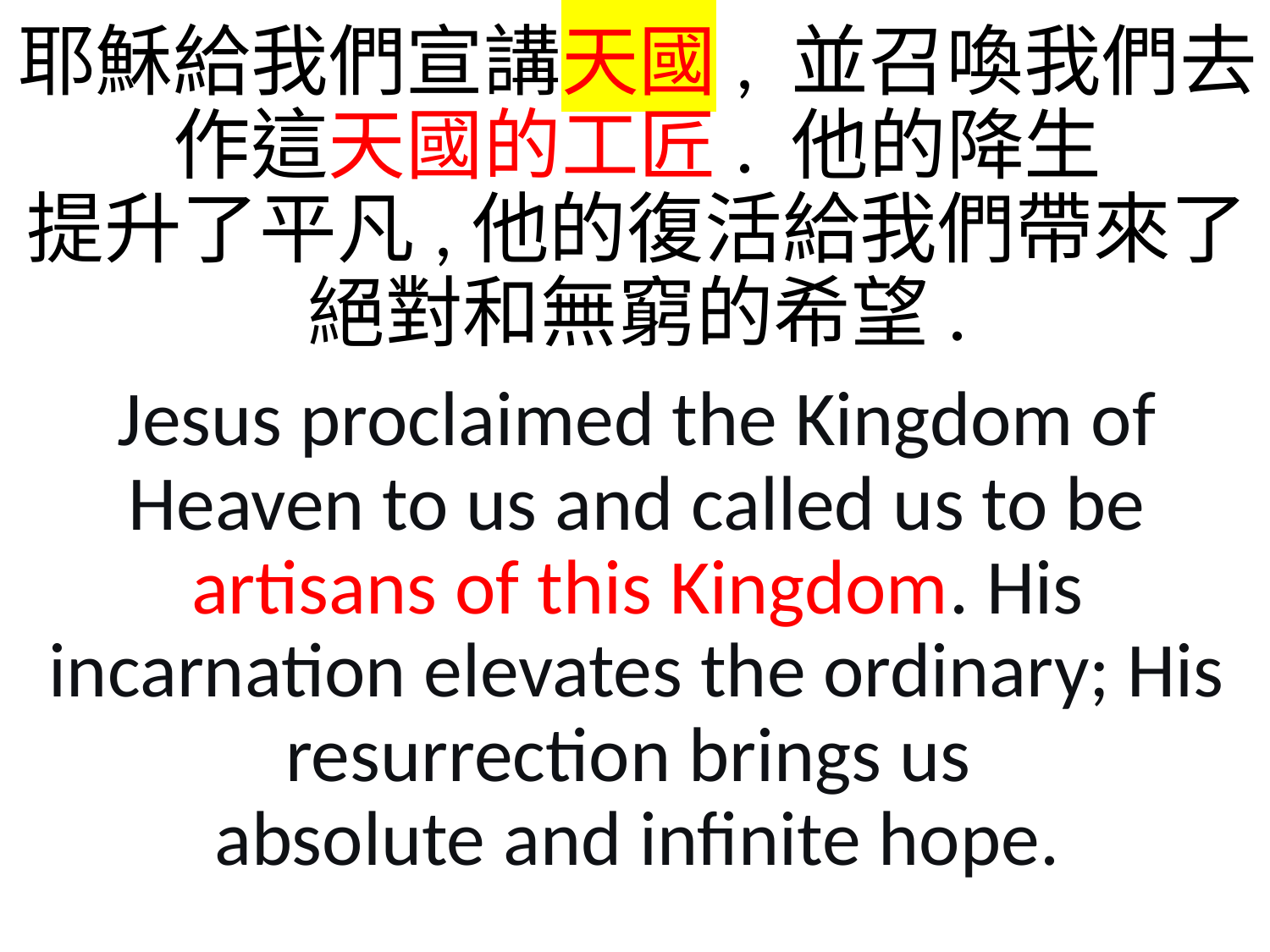

耶穌給我們宣講天國, 並召喚我們去作這天國的工匠. 他的降生
提升了平凡,他的復活給我們帶來了
絕對和無窮的希望.
Jesus proclaimed the Kingdom of Heaven to us and called us to be artisans of this Kingdom. His incarnation elevates the ordinary; His resurrection brings us
absolute and infinite hope.